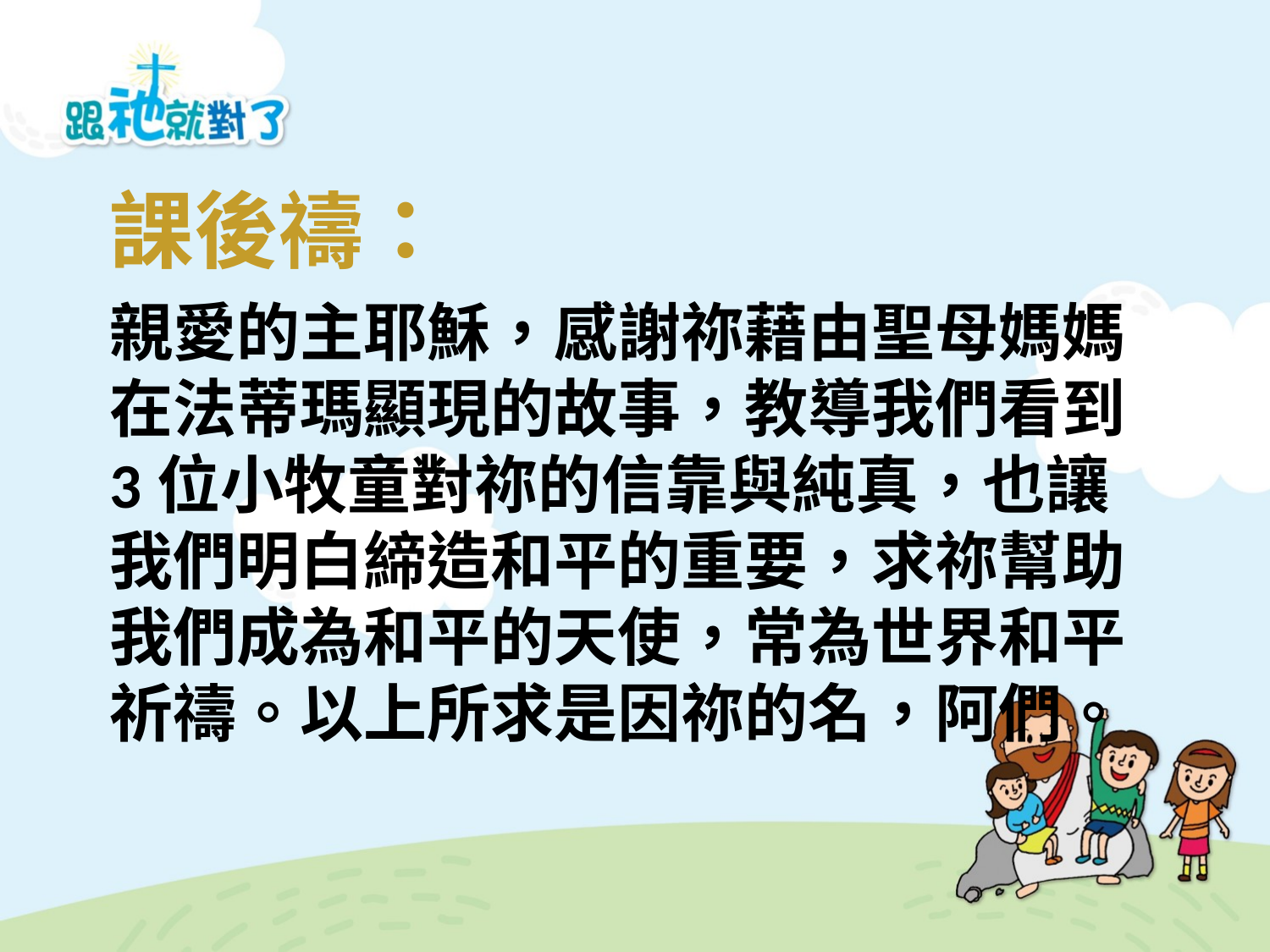

課後禱：
親愛的主耶穌，感謝祢藉由聖母媽媽在法蒂瑪顯現的故事，教導我們看到3位小牧童對祢的信靠與純真，也讓我們明白締造和平的重要，求祢幫助我們成為和平的天使，常為世界和平祈禱。以上所求是因祢的名，阿們。